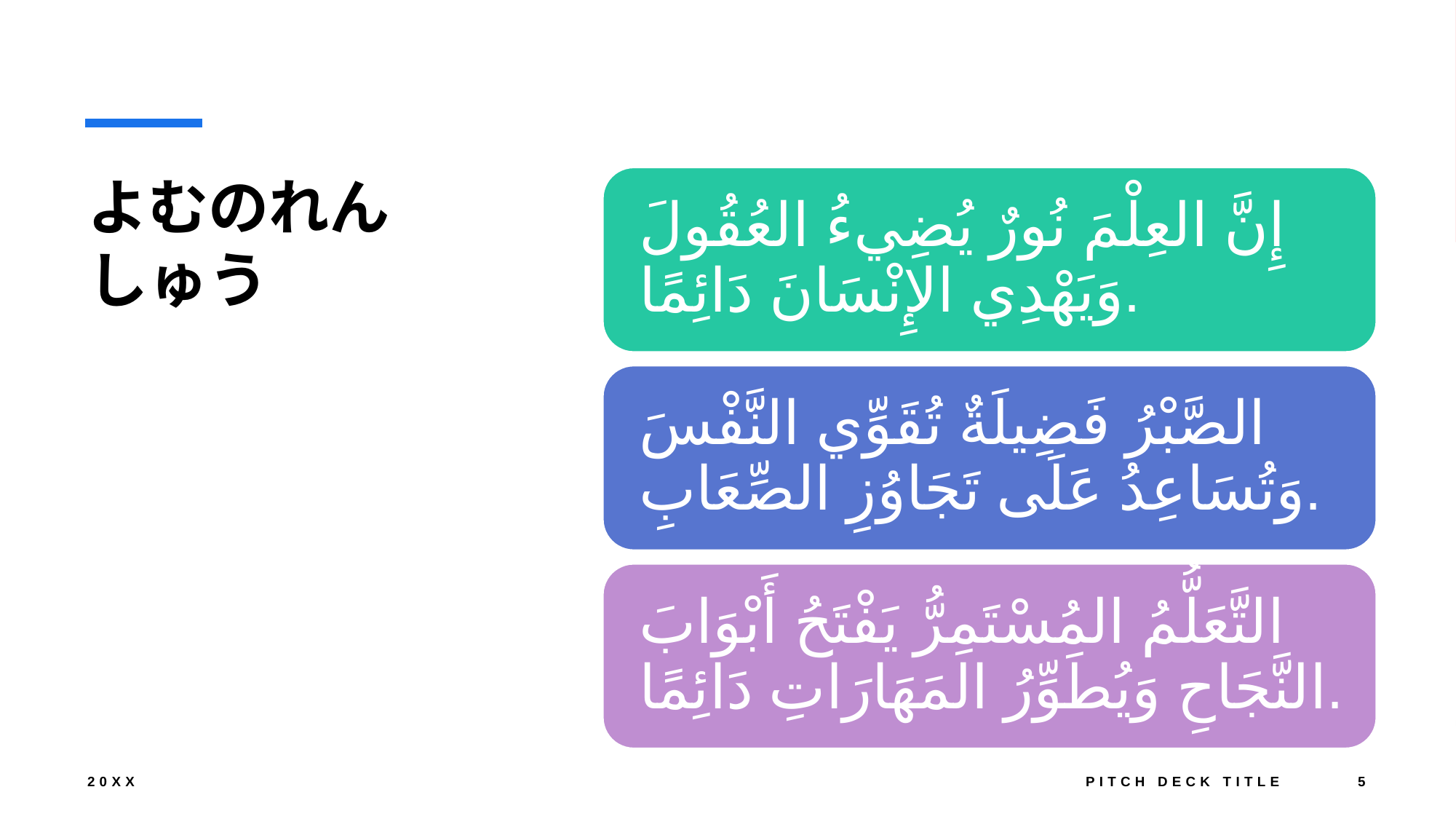

# よむのれんしゅう
إِنَّ العِلْمَ نُورٌ يُضِيءُ العُقُولَ وَيَهْدِي الإِنْسَانَ دَائِمًا.
الصَّبْرُ فَضِيلَةٌ تُقَوِّي النَّفْسَ وَتُسَاعِدُ عَلَى تَجَاوُزِ الصِّعَابِ.
التَّعَلُّمُ المُسْتَمِرُّ يَفْتَحُ أَبْوَابَ النَّجَاحِ وَيُطَوِّرُ المَهَارَاتِ دَائِمًا.
20XX
Pitch deck title
5